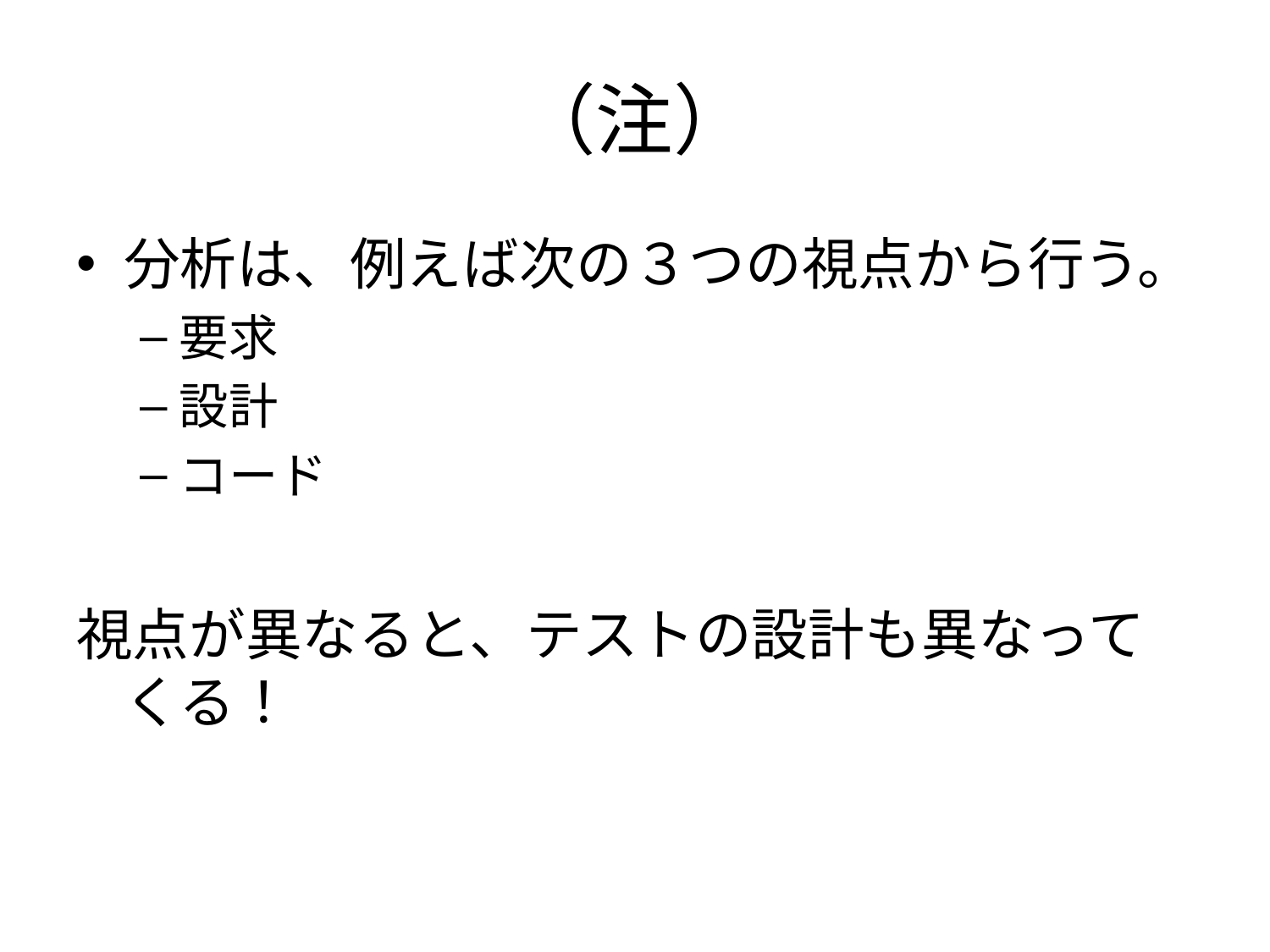

# （注）
分析は、例えば次の３つの視点から行う。
要求
設計
コード

視点が異なると、テストの設計も異なってくる！